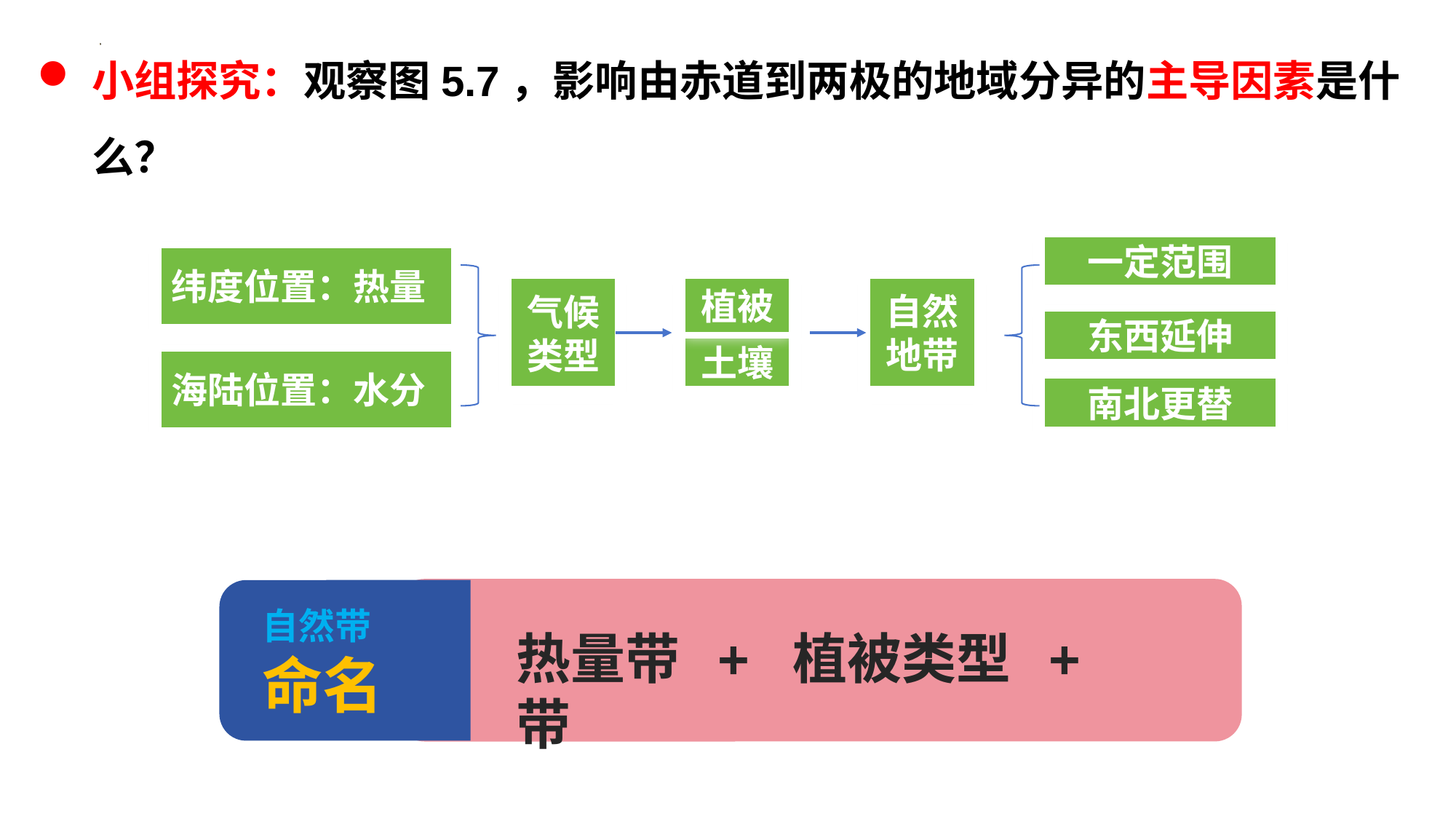

小组探究：观察图5.7，影响由赤道到两极的地域分异的主导因素是什么？
一定范围
纬度位置：热量

植被
自然地带
气候类型
东西延伸
土壤
海陆位置：水分
南北更替

热量带  +  植被类型  +  带

自然带
命名